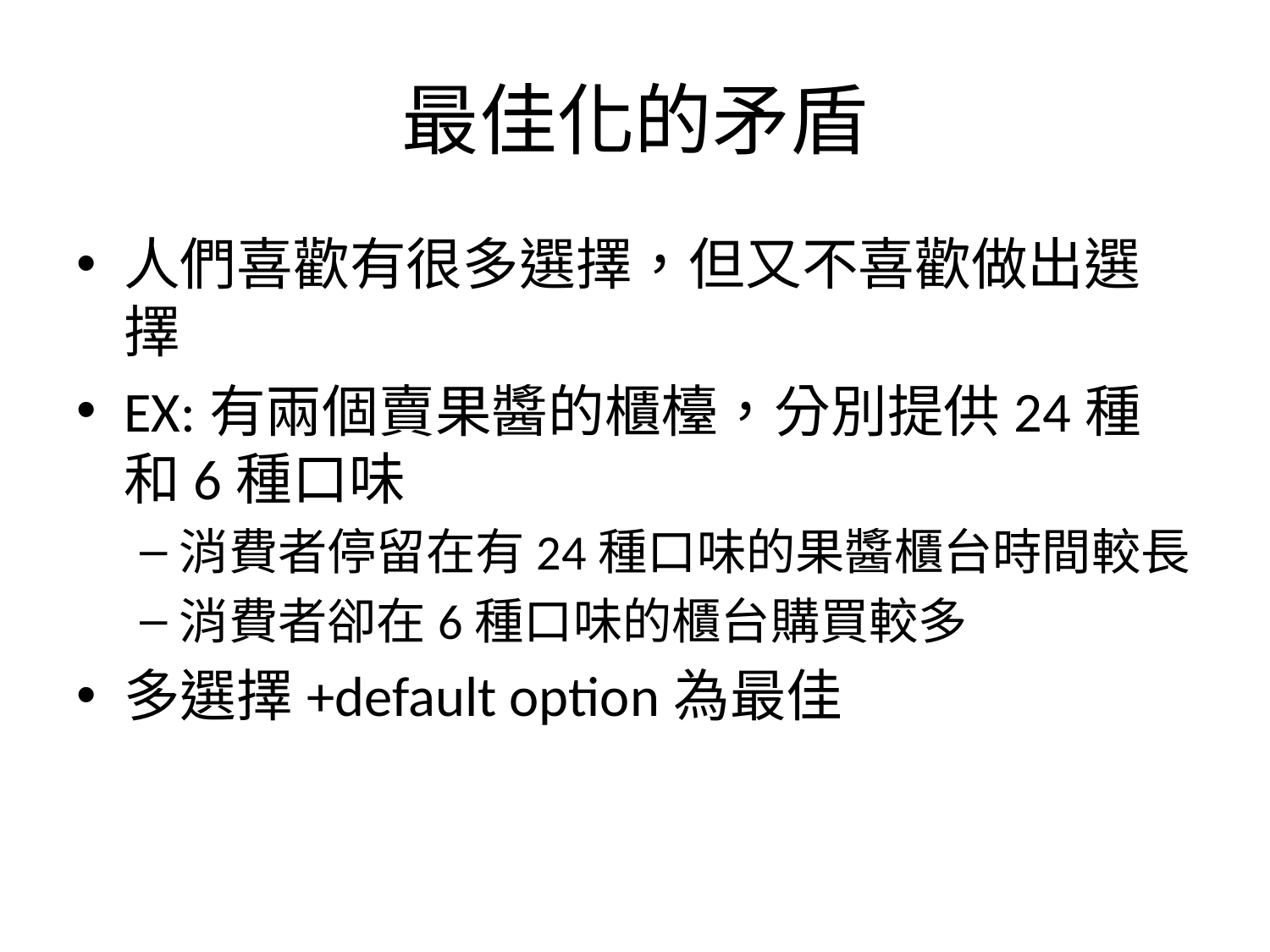

# 最佳化的矛盾
人們喜歡有很多選擇，但又不喜歡做出選擇
EX:有兩個賣果醬的櫃檯，分別提供24種和6種口味
消費者停留在有24種口味的果醬櫃台時間較長
消費者卻在6種口味的櫃台購買較多
多選擇+default option為最佳